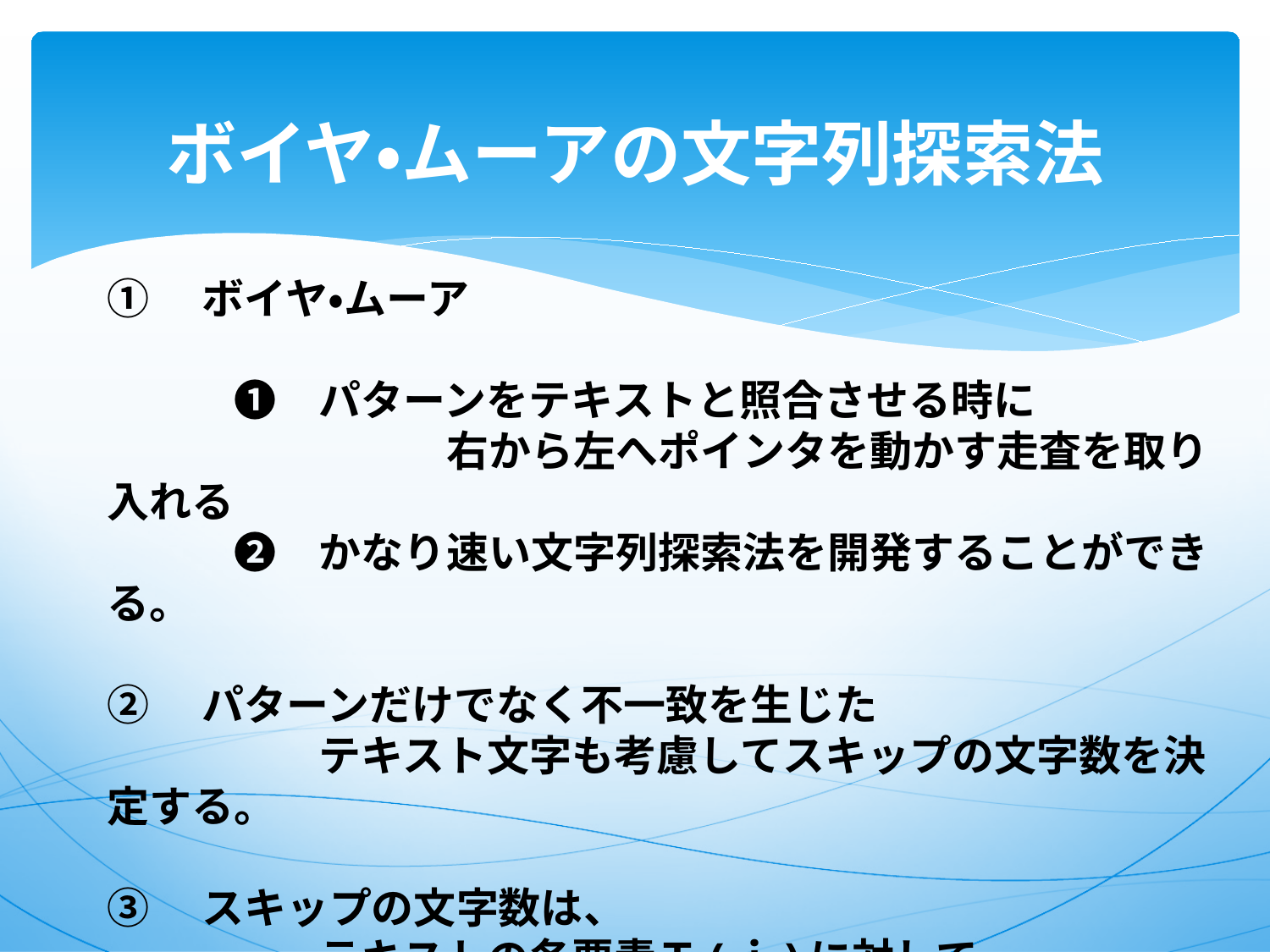

# ボイヤ・ムーアの文字列探索法
①　ボイヤ・ムーア

　　　❶　パターンをテキストと照合させる時に
　　　　　　　　右から左へポインタを動かす走査を取り入れる
　　　❷　かなり速い文字列探索法を開発することができる。

②　パターンだけでなく不一致を生じた
　　　　　テキスト文字も考慮してスキップの文字数を決定する。

③　スキップの文字数は、
　　　　　テキストの各要素Ｔ(ｉ)に対して、
　　　　　　　　　　　　移動距離として、配列ｄ(Ｔ(ｉ))に設定する。